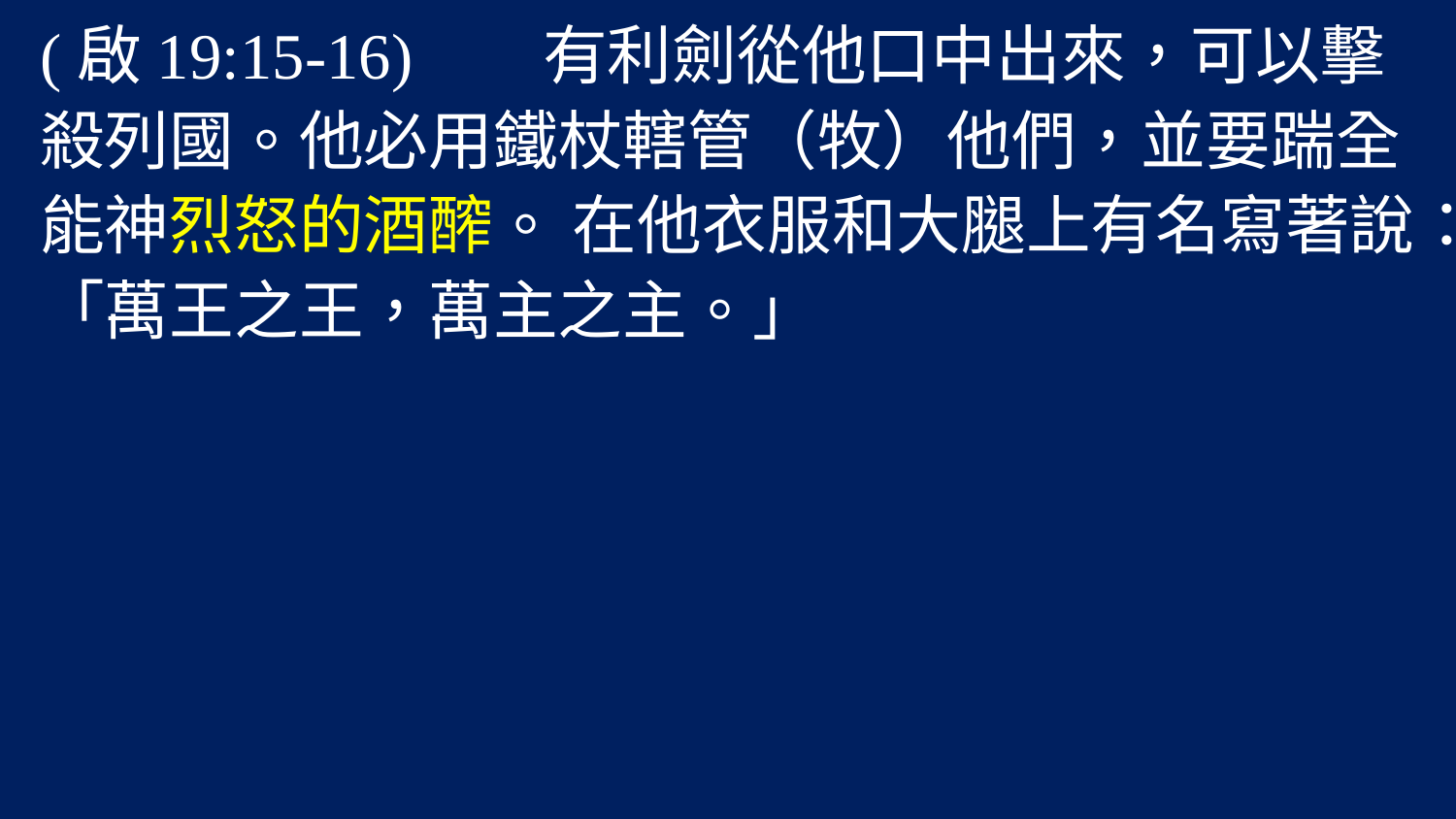

(啟19:15-16)       有利劍從他口中出來，可以擊殺列國。他必用鐵杖轄管（牧）他們，並要踹全能神烈怒的酒醡。 在他衣服和大腿上有名寫著說：「萬王之王，萬主之主。」